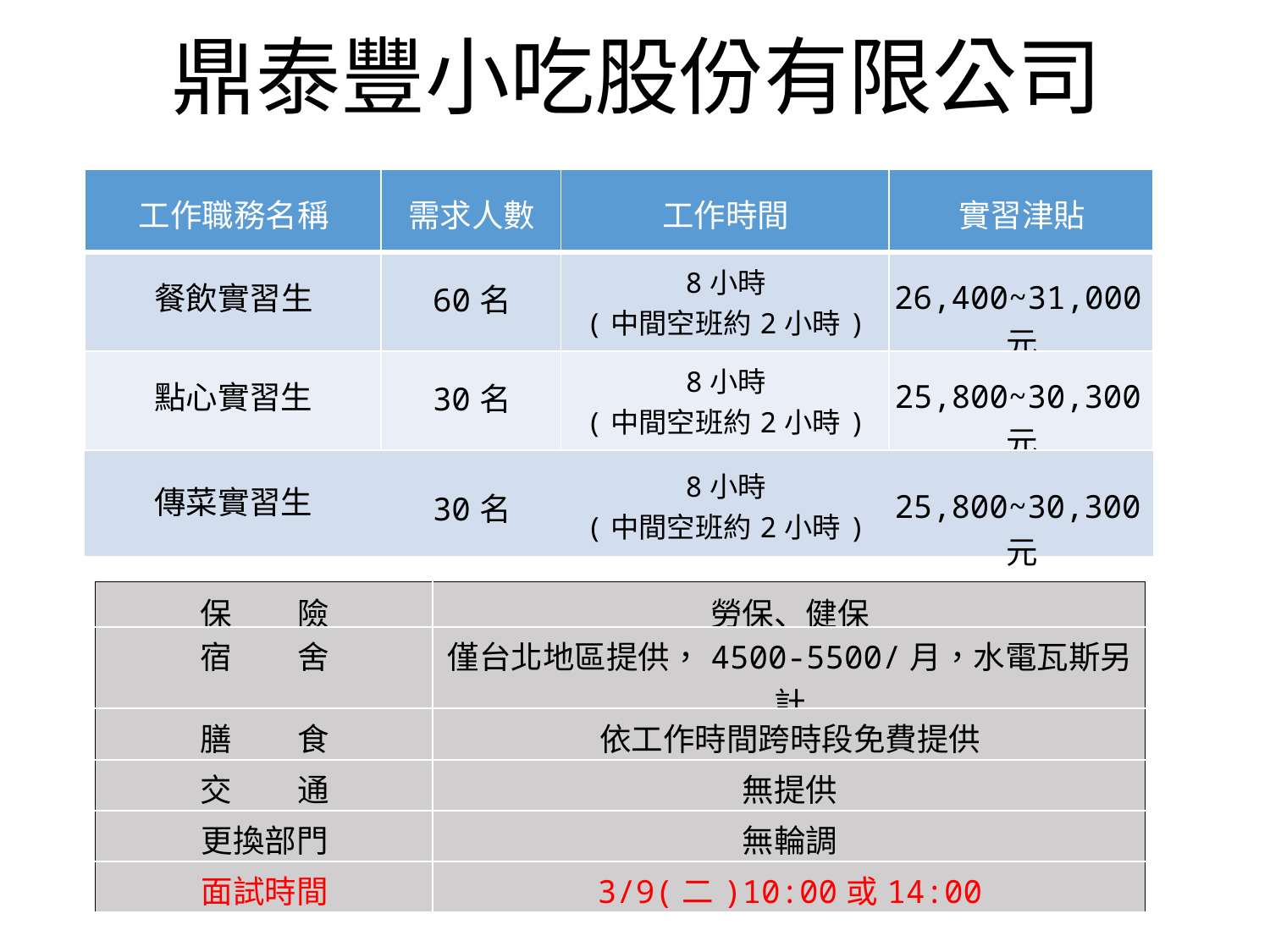

# 鼎泰豐小吃股份有限公司
| 工作職務名稱 | 需求人數 | 工作時間 | 實習津貼 |
| --- | --- | --- | --- |
| 餐飲實習生 | 60名 | 8小時 (中間空班約2小時) | 26,400~31,000元 |
| 點心實習生 | 30名 | 8小時 (中間空班約2小時) | 25,800~30,300元 |
| 傳菜實習生 | 30名 | 8小時 (中間空班約2小時) | 25,800~30,300元 |
| 保 險 | 勞保、健保 |
| --- | --- |
| 宿 舍 | 僅台北地區提供，4500-5500/月，水電瓦斯另計 |
| 膳 食 | 依工作時間跨時段免費提供 |
| 交 通 | 無提供 |
| 更換部門 | 無輪調 |
| 面試時間 | 3/9(二)10:00或14:00 |